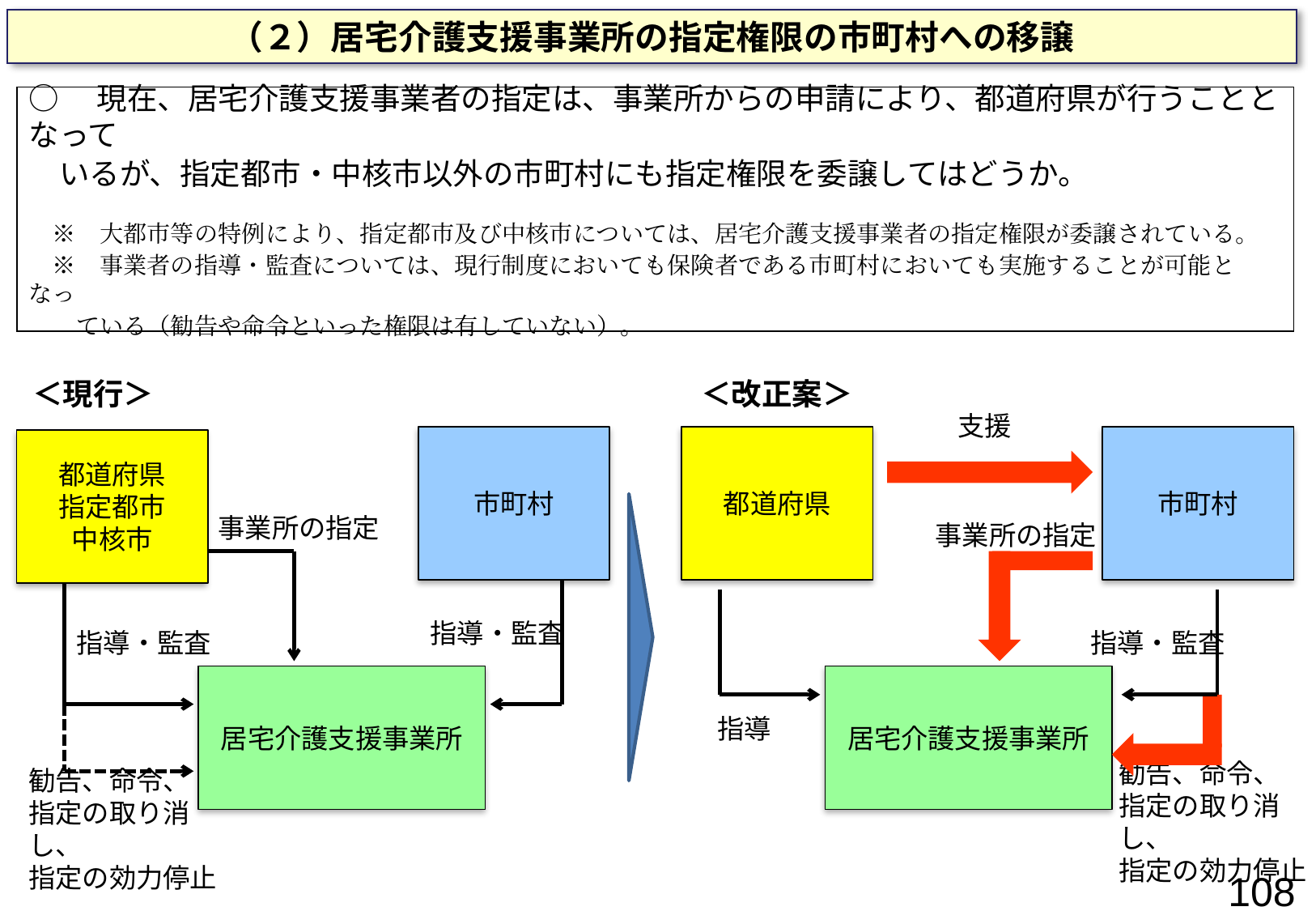

（２）居宅介護支援事業所の指定権限の市町村への移譲
○　現在、居宅介護支援事業者の指定は、事業所からの申請により、都道府県が行うこととなって
　いるが、指定都市・中核市以外の市町村にも指定権限を委譲してはどうか。

　※　大都市等の特例により、指定都市及び中核市については、居宅介護支援事業者の指定権限が委譲されている。
　※　事業者の指導・監査については、現行制度においても保険者である市町村においても実施することが可能となっ
　　ている（勧告や命令といった権限は有していない）。
＜現行＞
＜改正案＞
支援
市町村
都道府県
市町村
都道府県
指定都市
中核市

事業所の指定
事業所の指定

指導・監査
指導・監査
指導・監査

居宅介護支援事業所
居宅介護支援事業所
指導

勧告、命令、
指定の取り消し、
指定の効力停止
勧告、命令、
指定の取り消し、
指定の効力停止
108